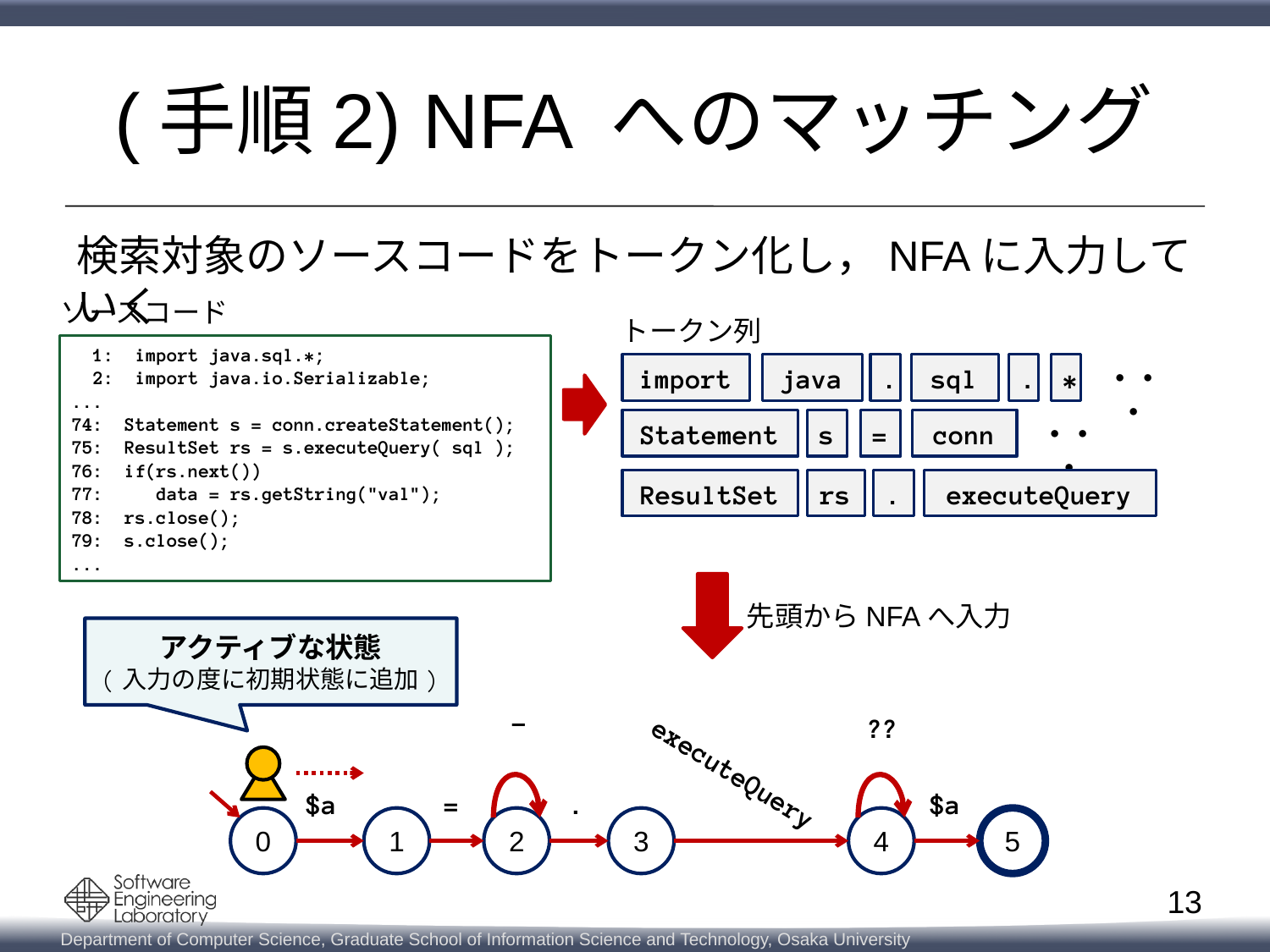

# (手順2) NFA へのマッチング
検索対象のソースコードをトークン化し，NFAに入力していく
ソースコード
トークン列
  1:  import java.sql.*;
  2:  import java.io.Serializable;
...
74:  Statement s = conn.createStatement();
75:  ResultSet rs = s.executeQuery( sql );
76:  if(rs.next())
77:     data = rs.getString("val");
78:  rs.close();
79:  s.close();
...
import
java
.
sql
.
*
・・・

Statement
s
=
conn
・・・
ResultSet
rs
.
executeQuery

先頭からNFAへ入力
アクティブな状態
(入力の度に初期状態に追加)
_
??

executeQuery
$a
=
.
$a
0
1
2
3
4
5
13